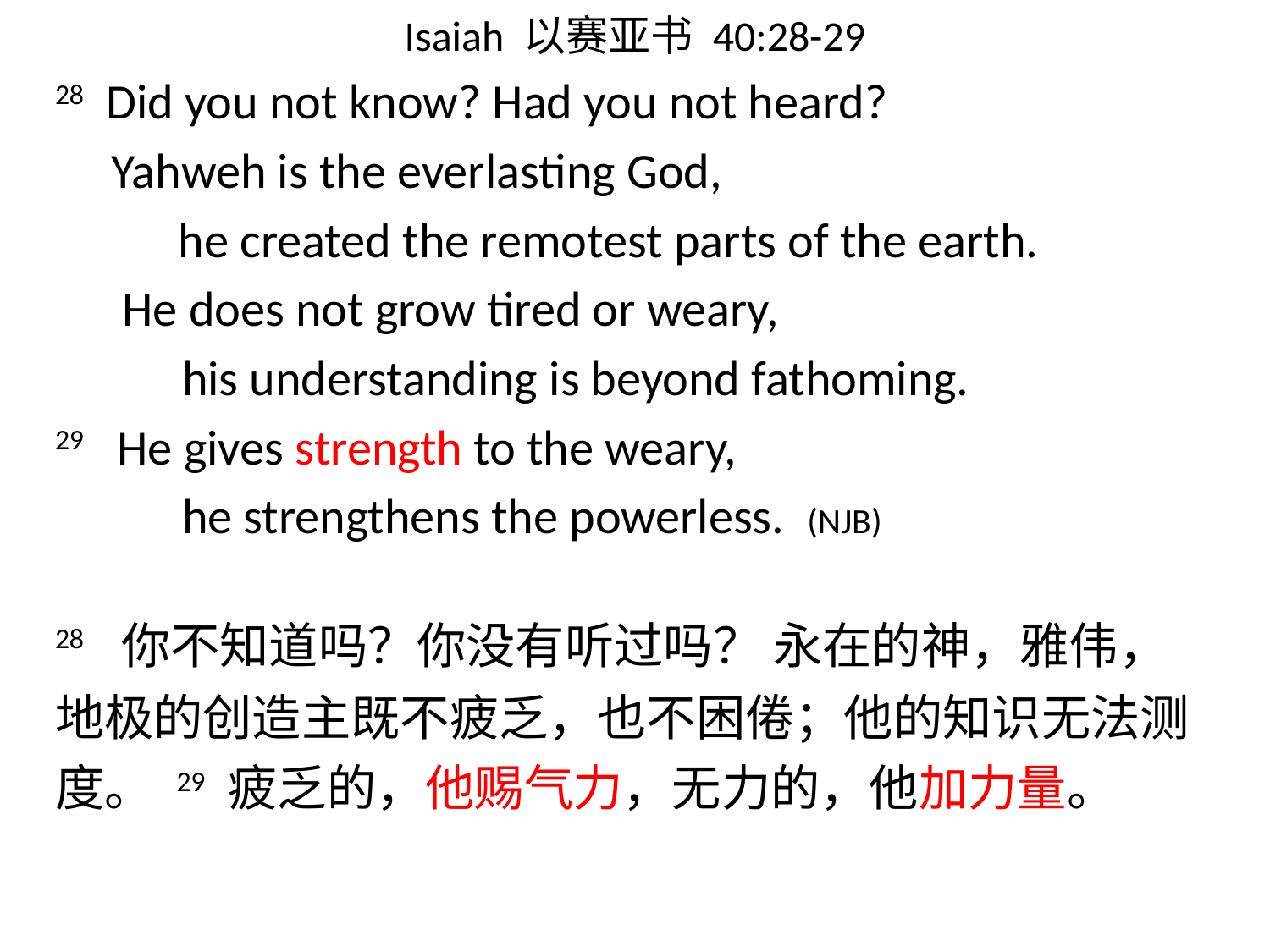

# Isaiah 以赛亚书 40:28-29
28  Did you not know? Had you not heard?
     Yahweh is the everlasting God,
           he created the remotest parts of the earth.
      He does not grow tired or weary,
	his understanding is beyond fathoming.
29   He gives strength to the weary,
	he strengthens the powerless.  (NJB)

28  你不知道吗？你没有听过吗？ 永在的神，雅伟，地极的创造主既不疲乏，也不困倦；他的知识无法测度。 29 疲乏的，他赐气力，无力的，他加力量。